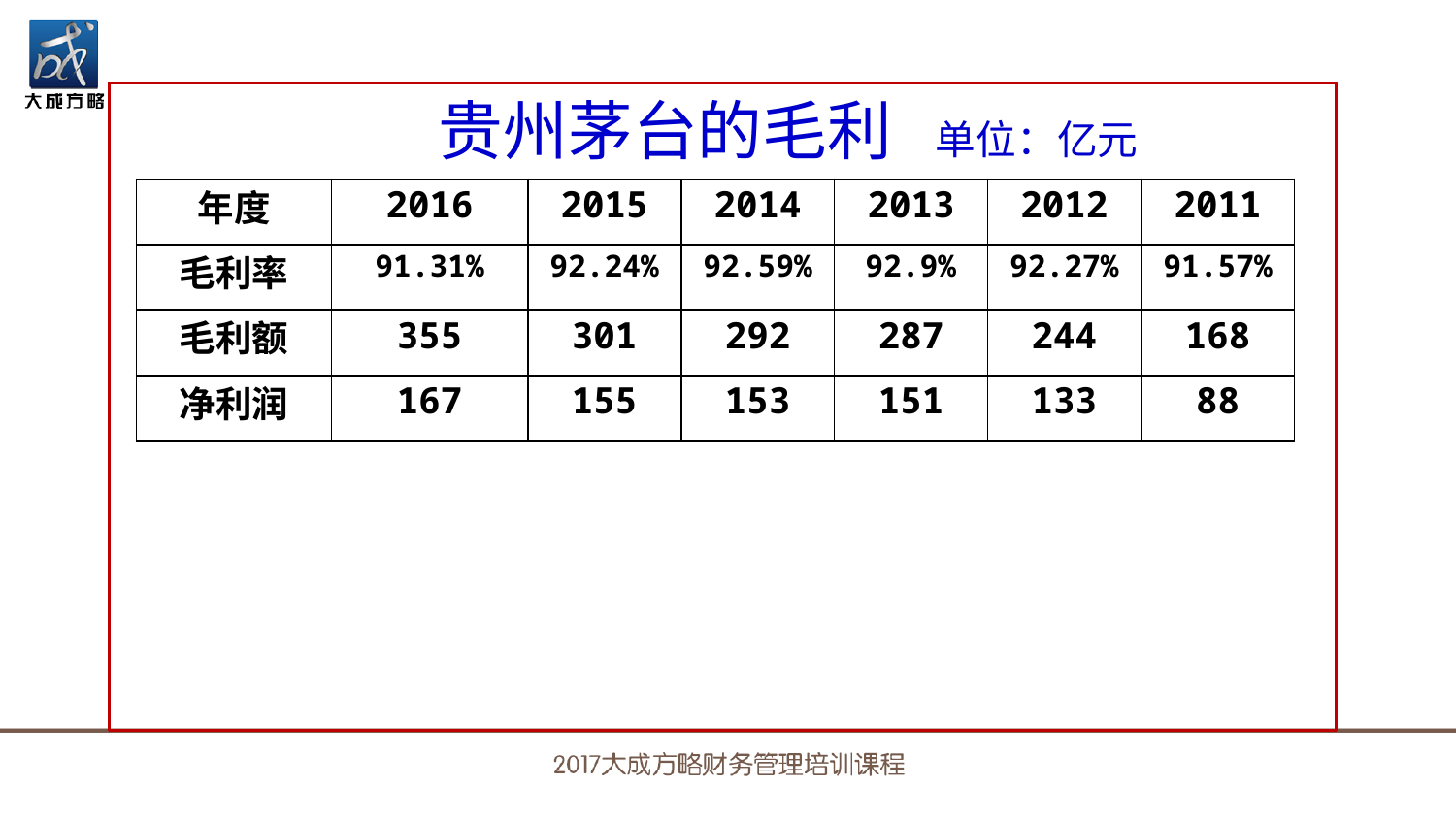

贵州茅台的毛利   单位：亿元
| 年度 | 2016 | 2015 | 2014 | 2013 | 2012 | 2011 |
| --- | --- | --- | --- | --- | --- | --- |
| 毛利率 | 91.31% | 92.24% | 92.59% | 92.9% | 92.27% | 91.57% |
| 毛利额 | 355 | 301 | 292 | 287 | 244 | 168 |
| 净利润 | 167 | 155 | 153 | 151 | 133 | 88 |